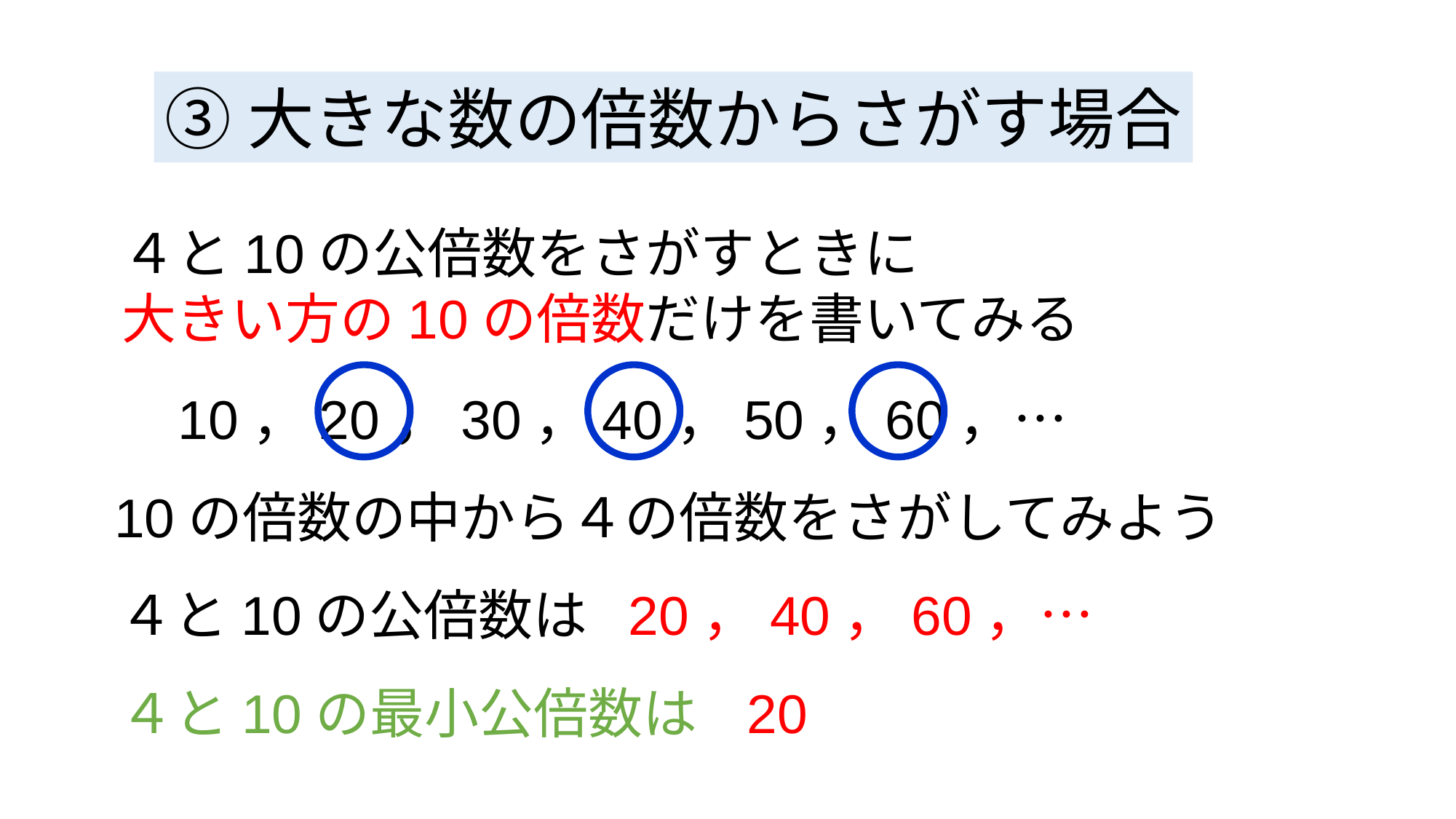

③大きな数の倍数からさがす場合
４と10の公倍数をさがすときに
大きい方の10の倍数だけを書いてみる

10，20，30，40，50，60，…
10の倍数の中から４の倍数をさがしてみよう
20，40，60，…
４と10の公倍数は
４と10の最小公倍数は
20